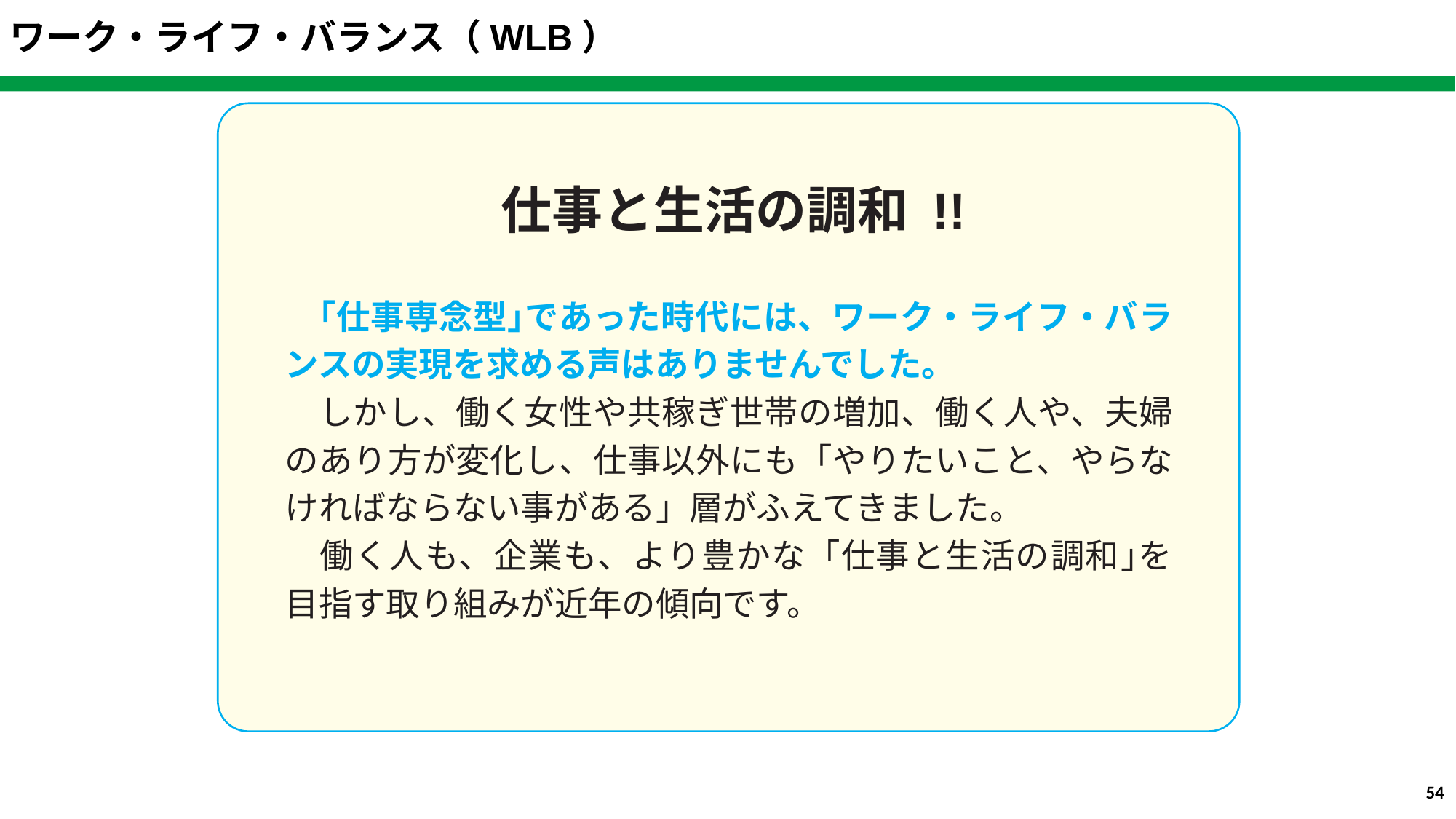

ワーク・ライフ・バランス（WLB）

仕事と生活の調和 !!
　｢仕事専念型｣であった時代には、ワーク・ライフ・バランスの実現を求める声はありませんでした。
　しかし、働く女性や共稼ぎ世帯の増加、働く人や、夫婦のあり方が変化し、仕事以外にも「やりたいこと、やらなければならない事がある」層がふえてきました。
　働く人も、企業も、より豊かな「仕事と生活の調和｣を目指す取り組みが近年の傾向です。
54